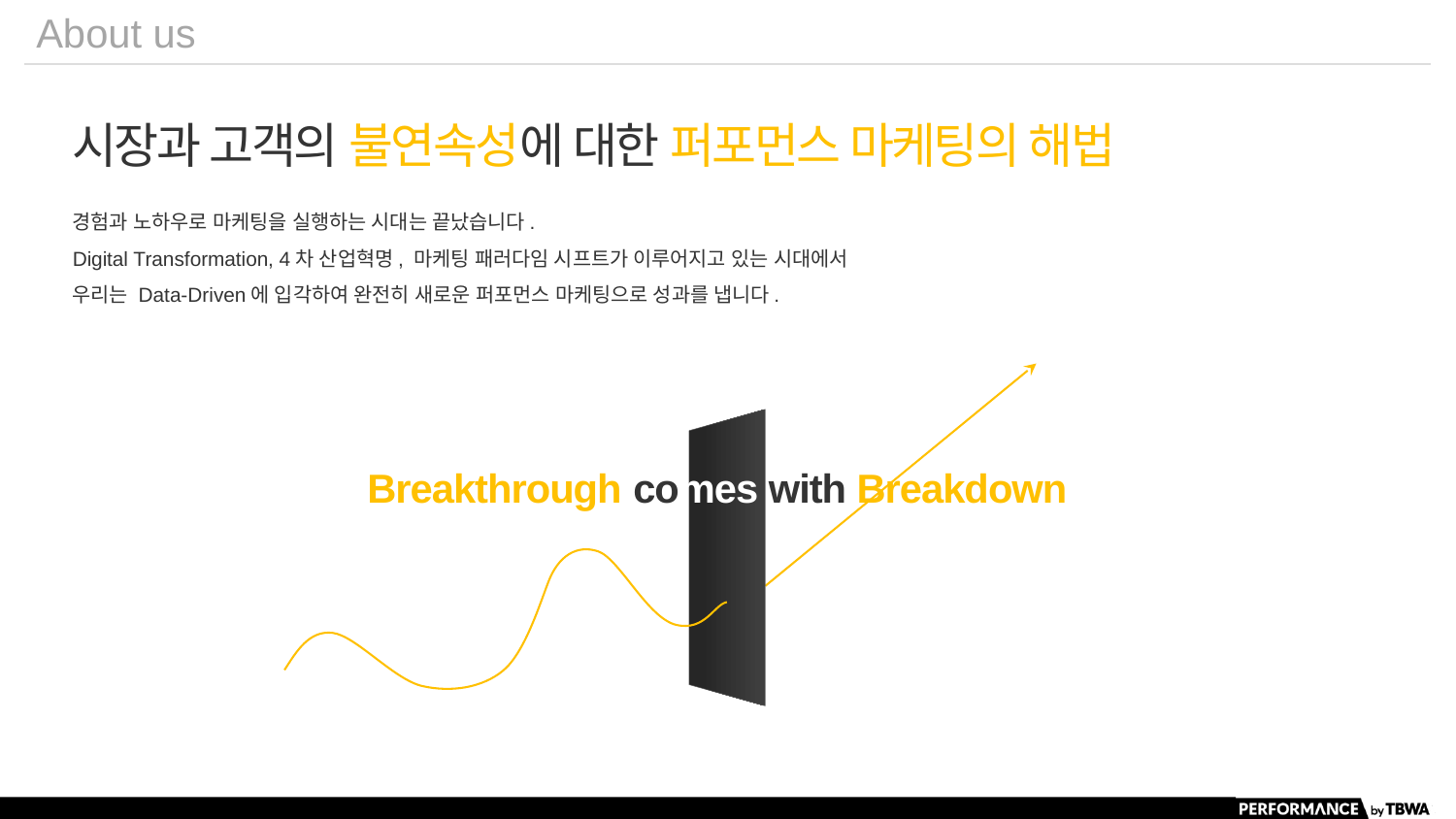

About us
시장과 고객의 불연속성에 대한 퍼포먼스 마케팅의 해법
경험과 노하우로 마케팅을 실행하는 시대는 끝났습니다.
Digital Transformation, 4차 산업혁명, 마케팅 패러다임 시프트가 이루어지고 있는 시대에서
우리는 Data-Driven에 입각하여 완전히 새로운 퍼포먼스 마케팅으로 성과를 냅니다.
Breakthrough comes with Breakdown